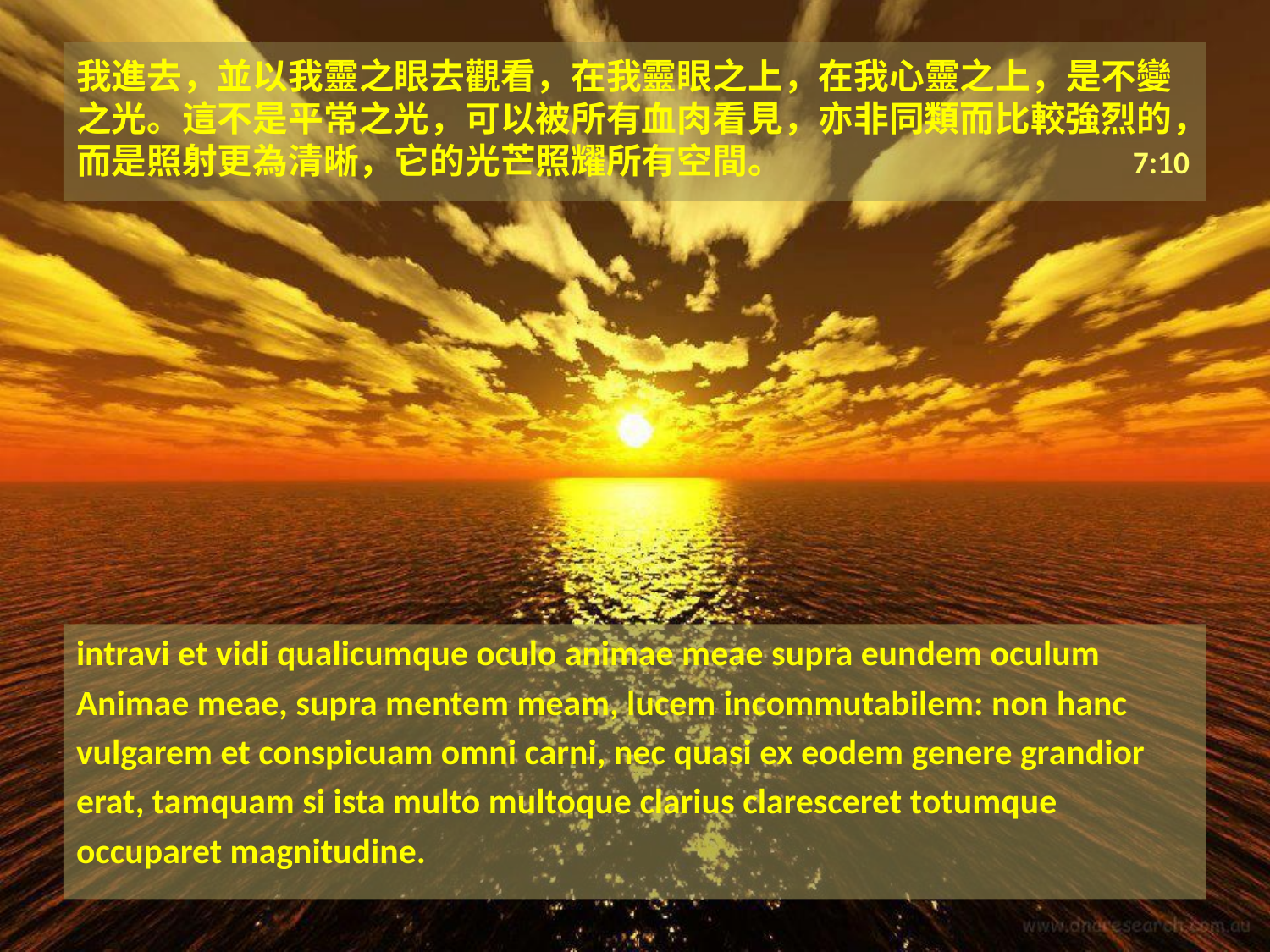

# 我進去，並以我靈之眼去觀看，在我靈眼之上，在我心靈之上，是不變之光。這不是平常之光，可以被所有血肉看見，亦非同類而比較強烈的，而是照射更為清晰，它的光芒照耀所有空間。			    7:10

intravi et vidi qualicumque oculo animae meae supra eundem oculum
Animae meae, supra mentem meam, lucem incommutabilem: non hanc
vulgarem et conspicuam omni carni, nec quasi ex eodem genere grandior
erat, tamquam si ista multo multoque clarius claresceret totumque
occuparet magnitudine.